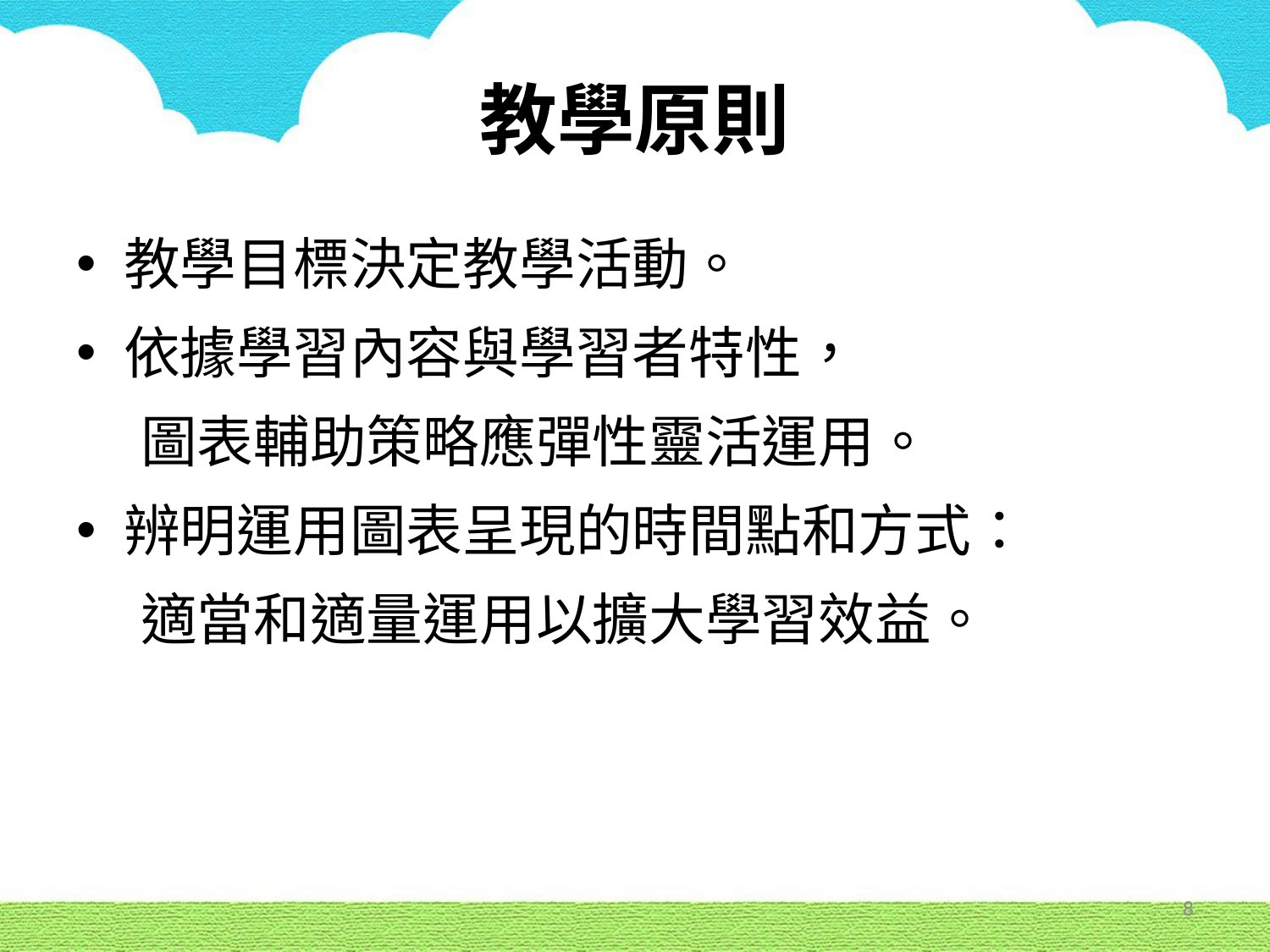

# 教學原則
教學目標決定教學活動。
依據學習內容與學習者特性，
    圖表輔助策略應彈性靈活運用。
辨明運用圖表呈現的時間點和方式：
    適當和適量運用以擴大學習效益。

8